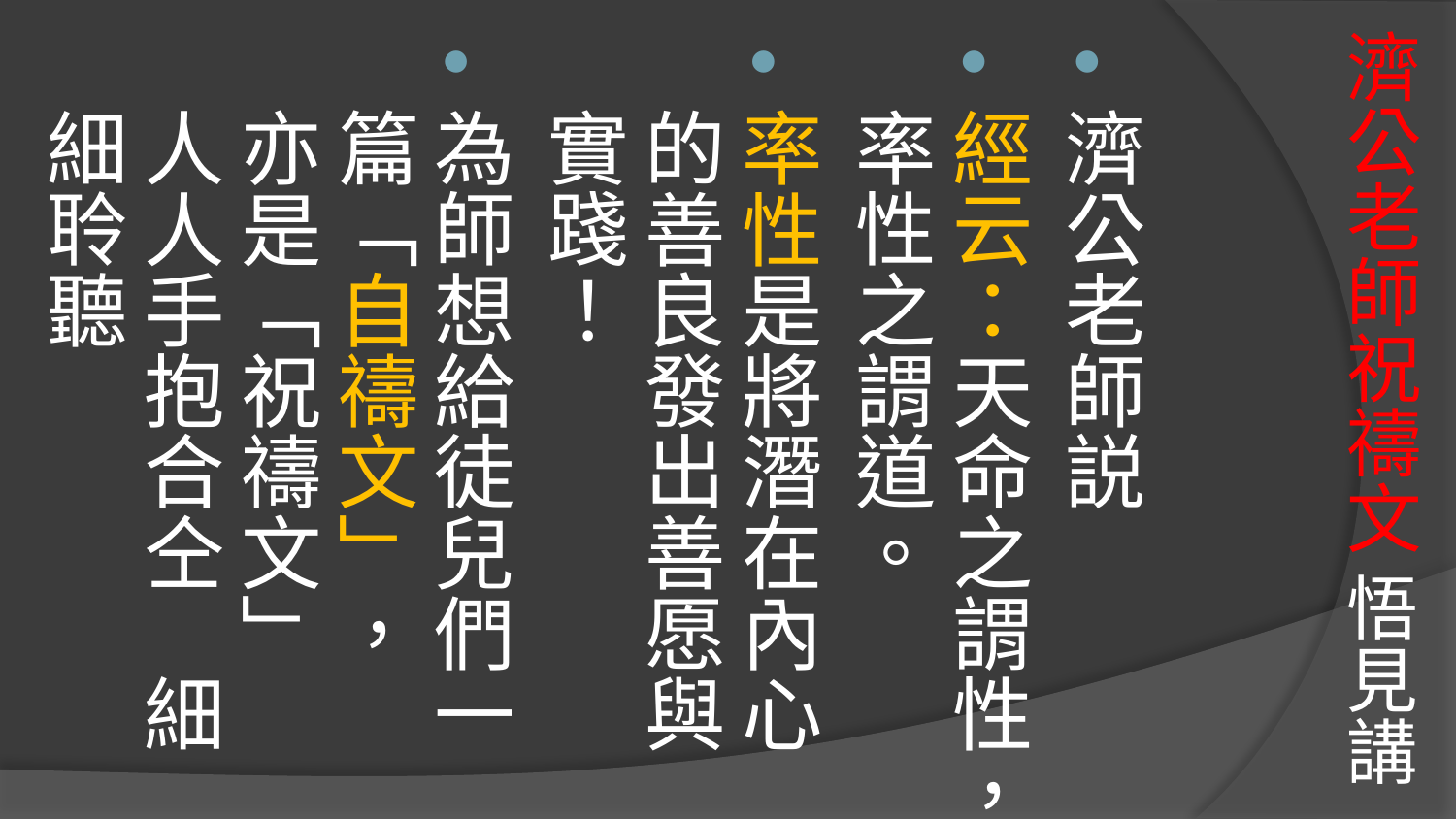

# 濟公老師祝禱文 悟見講
濟公老師説
經云：天命之謂性，率性之謂道。
率性是將潛在內心的善良發出善愿與實踐！
為師想給徒兒們一篇「自禱文」，
亦是「祝禱文」
人人手抱合仝　細細聆聽